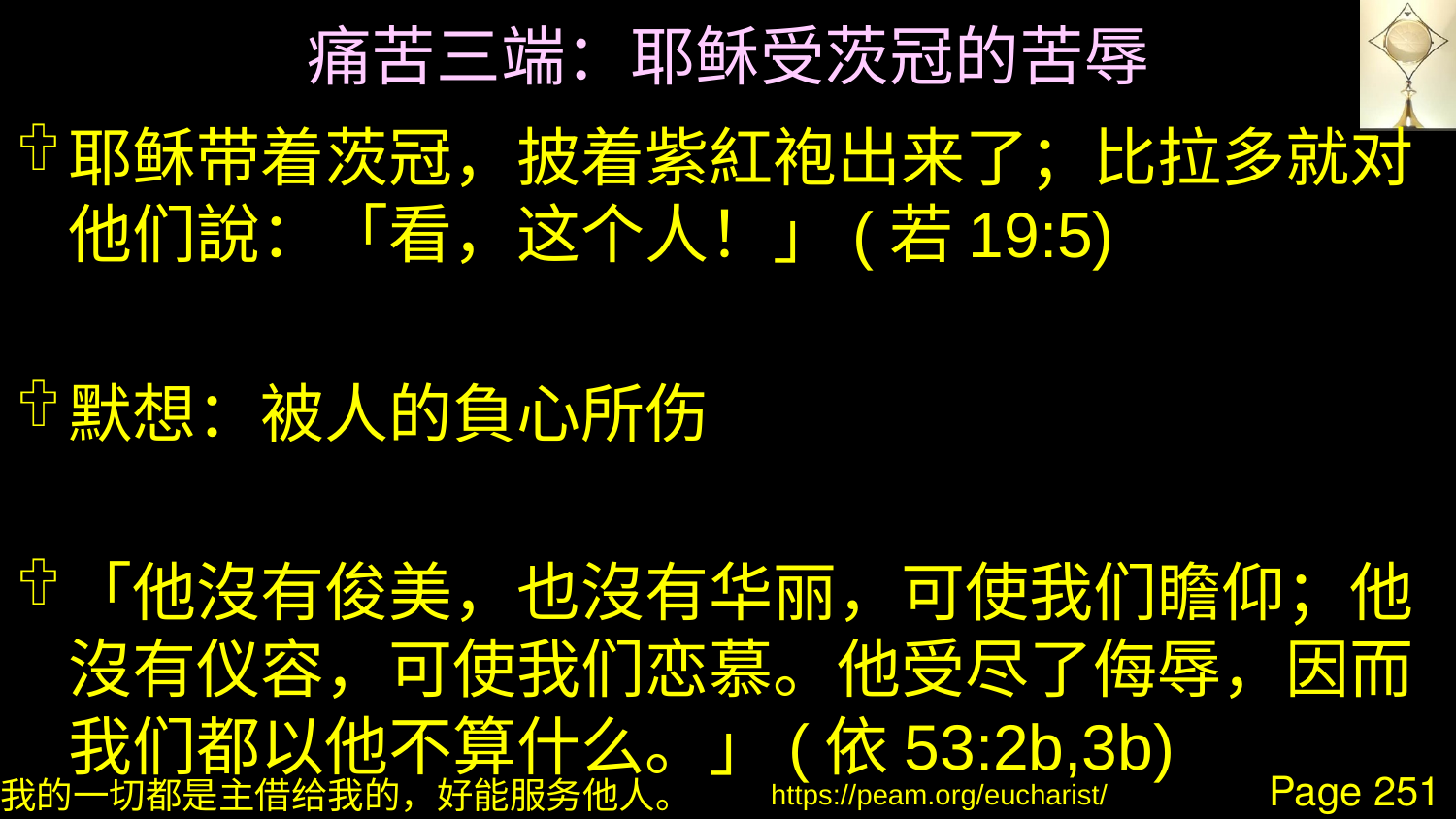

# 痛苦三端：耶稣受茨冠的苦辱
耶稣带着茨冠，披着紫紅袍出来了；比拉多就对他们說：「看，这个人！」(若19:5)

默想：被人的負心所伤

「他沒有俊美，也沒有华丽，可使我们瞻仰；他沒有仪容，可使我们恋慕。他受尽了侮辱，因而我们都以他不算什么。」(依53:2b,3b)